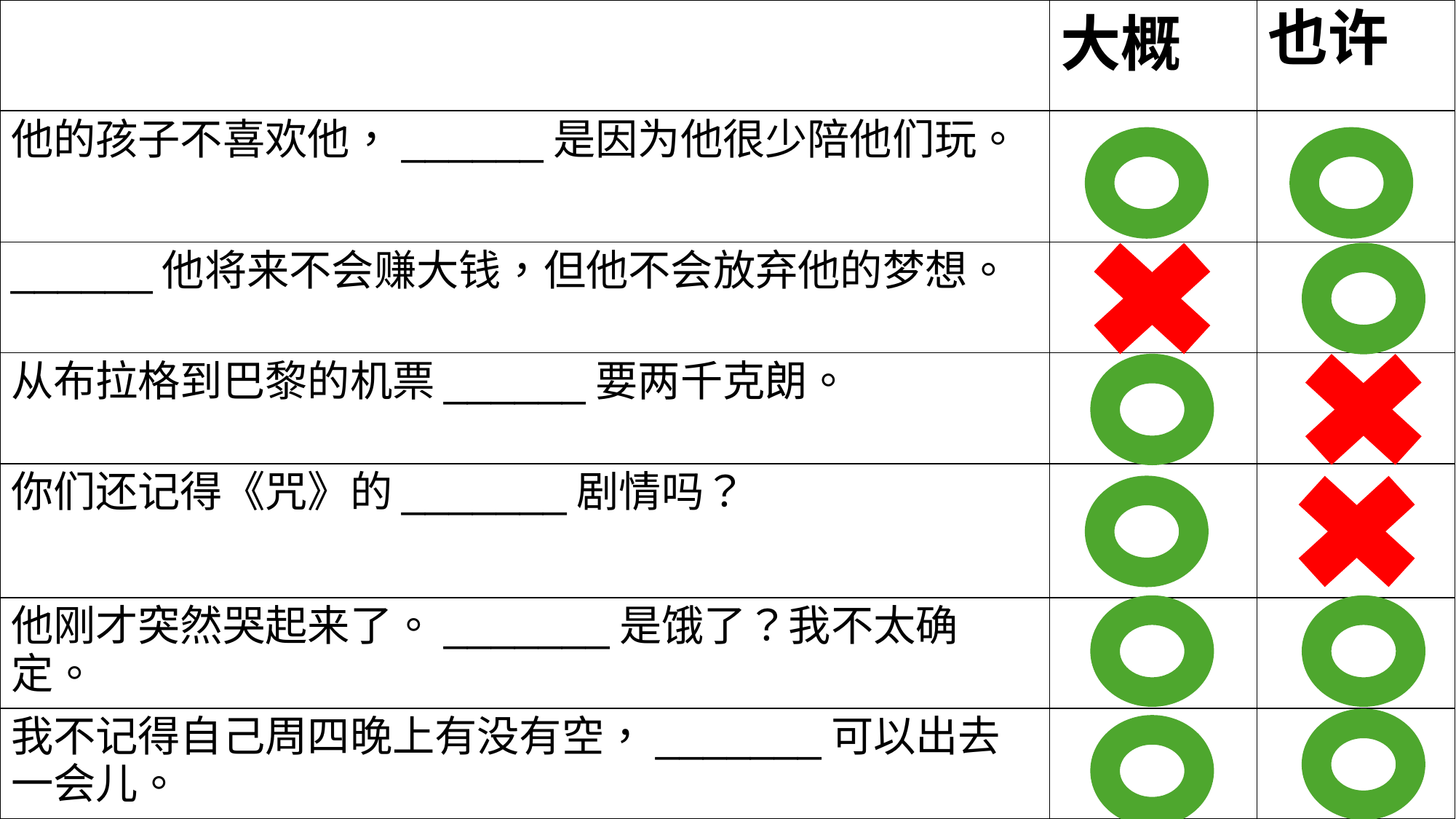

|  | 大概 | 也许 |
| --- | --- | --- |
| 他的孩子不喜欢他，\_\_\_\_\_\_是因为他很少陪他们玩。 |  |  |
| \_\_\_\_\_\_他将来不会赚大钱，但他不会放弃他的梦想。 |  |  |
| 从布拉格到巴黎的机票\_\_\_\_\_\_要两千克朗。 |  |  |
| 你们还记得《咒》的\_\_\_\_\_\_\_剧情吗？ |  |  |
| 他刚才突然哭起来了。\_\_\_\_\_\_\_是饿了？我不太确定。 |  |  |
| 我不记得自己周四晚上有没有空，\_\_\_\_\_\_\_可以出去一会儿。 |  |  |